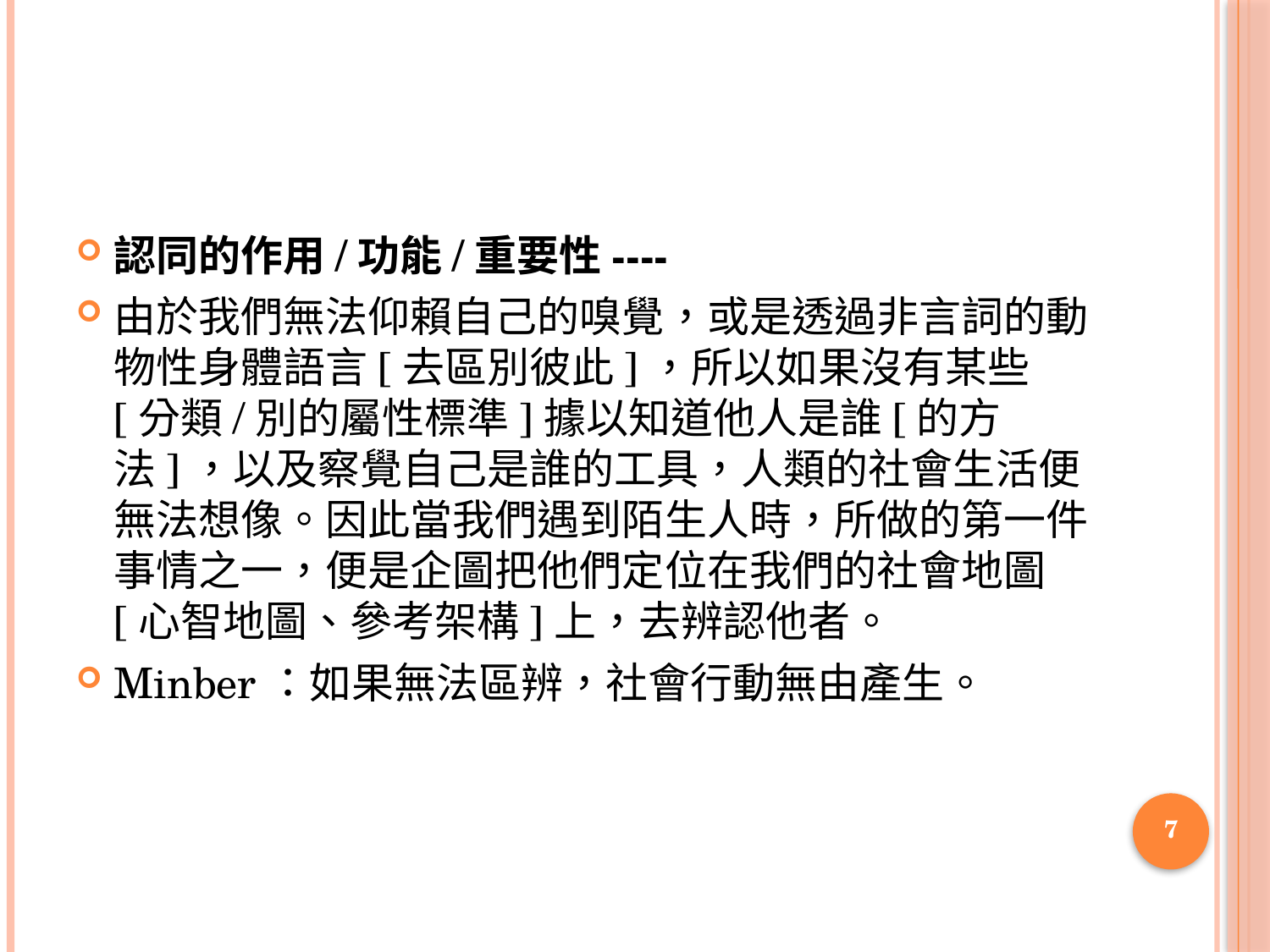

#
認同的作用/功能/重要性----
由於我們無法仰賴自己的嗅覺，或是透過非言詞的動物性身體語言[去區別彼此]，所以如果沒有某些[分類/別的屬性標準]據以知道他人是誰[的方法]，以及察覺自己是誰的工具，人類的社會生活便無法想像。因此當我們遇到陌生人時，所做的第一件事情之一，便是企圖把他們定位在我們的社會地圖[心智地圖、參考架構]上，去辨認他者。
Minber：如果無法區辨，社會行動無由產生。

7